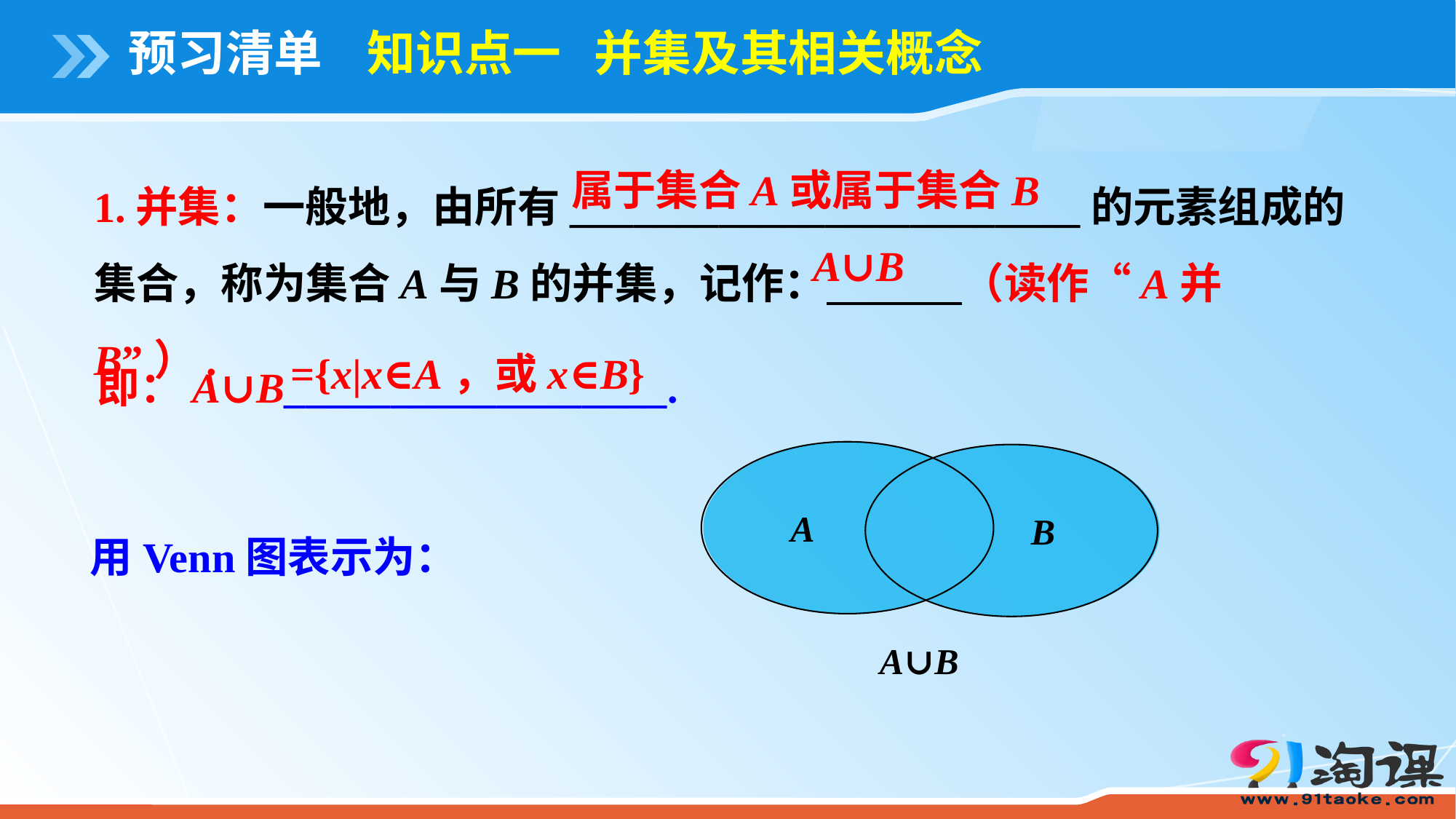

# 预习清单    知识点一   并集及其相关概念
1.并集：一般地，由所有________________________的元素组成的集合，称为集合A与B的并集，记作：              （读作“A并B”）.
属于集合A或属于集合B
A∪B
即：A∪B__________________.
={x|x∈A，或x∈B}

A

B
用Venn图表示为：
A∪B